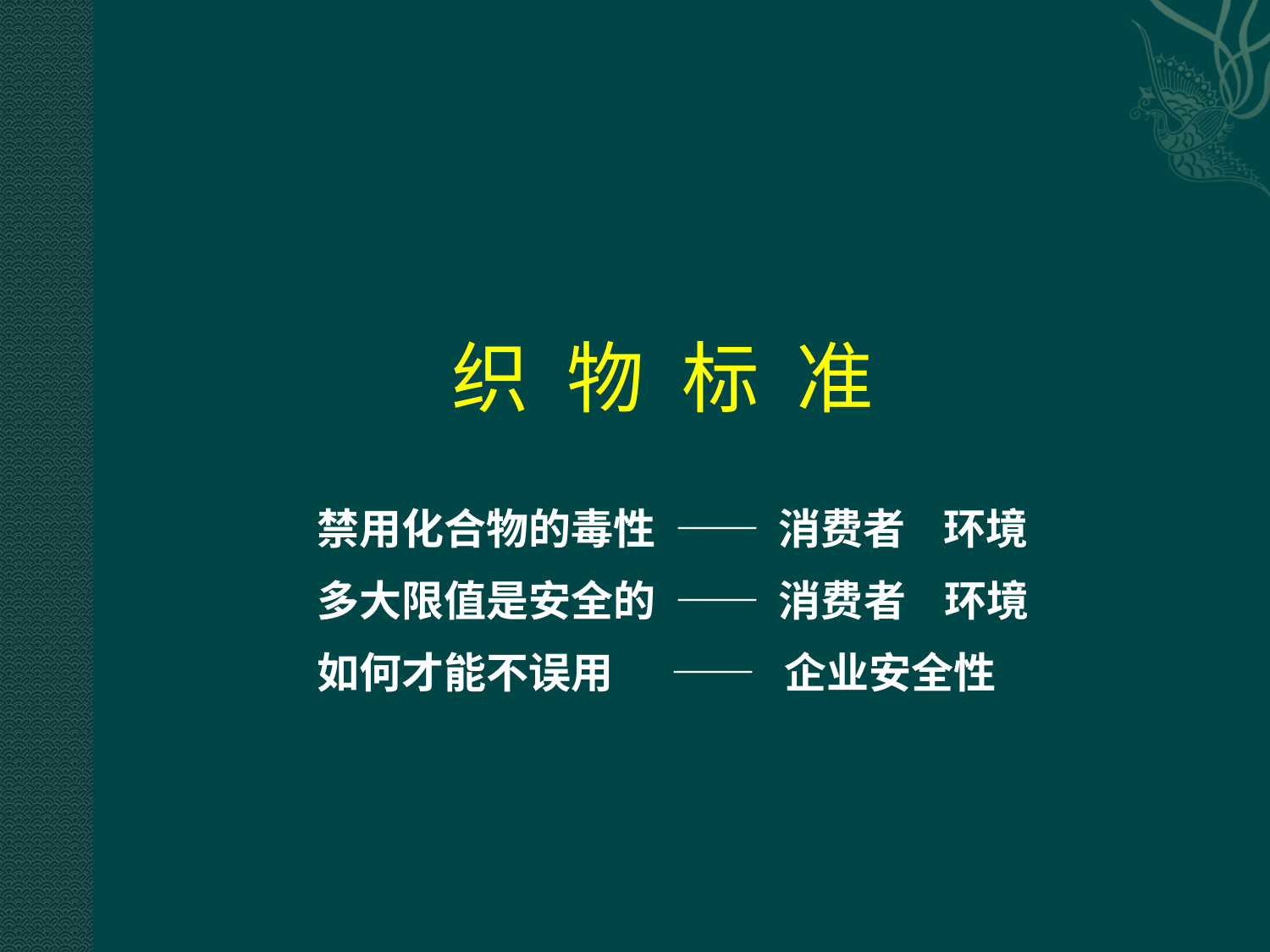

# 织  物  标  准
禁用化合物的毒性  ——  消费者    环境
多大限值是安全的  ——  消费者    环境
如何才能不误用      ——   企业安全性